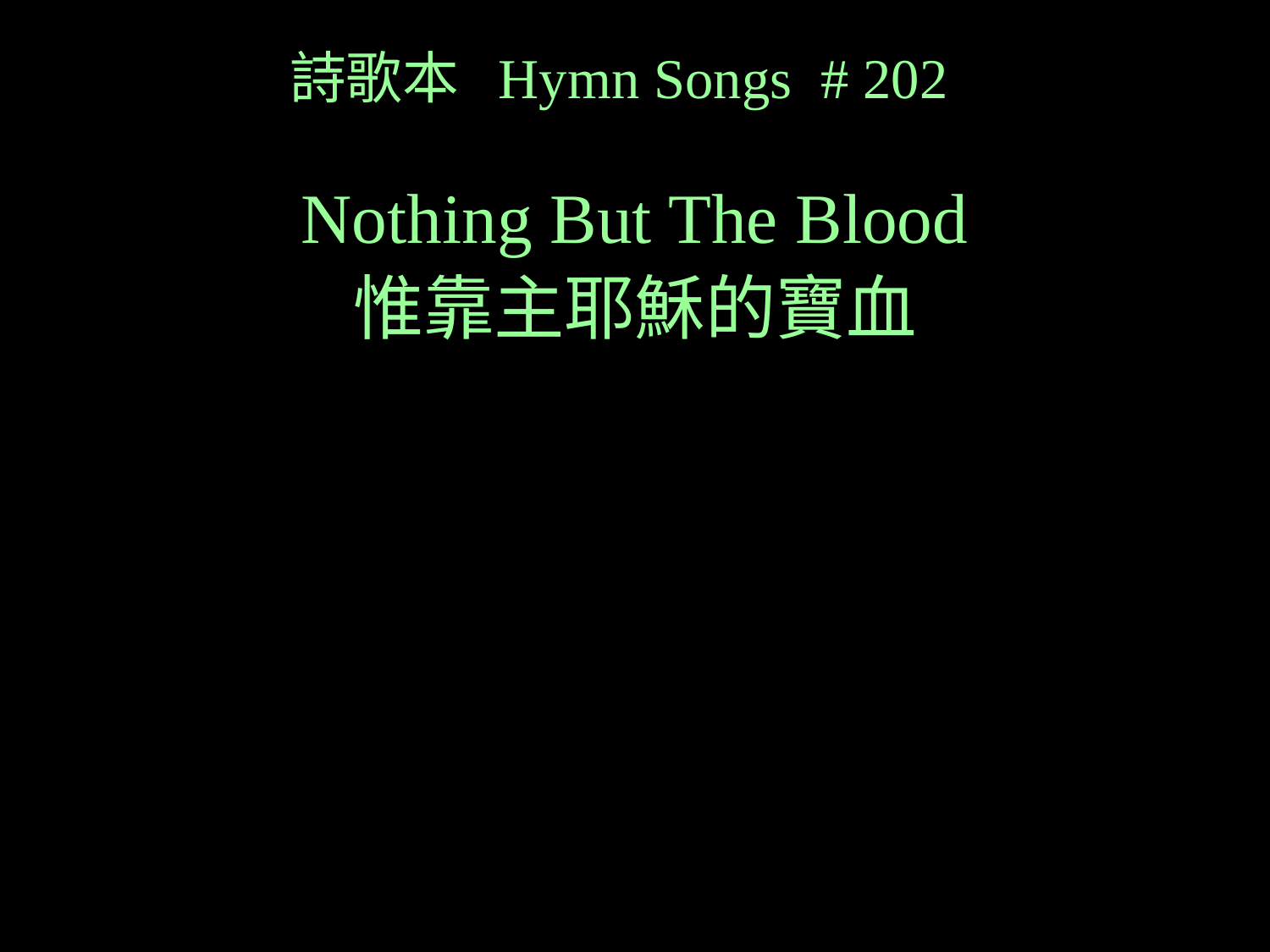

詩歌本  Hymn Songs  # 202

Nothing But The Blood
惟靠主耶穌的寶血